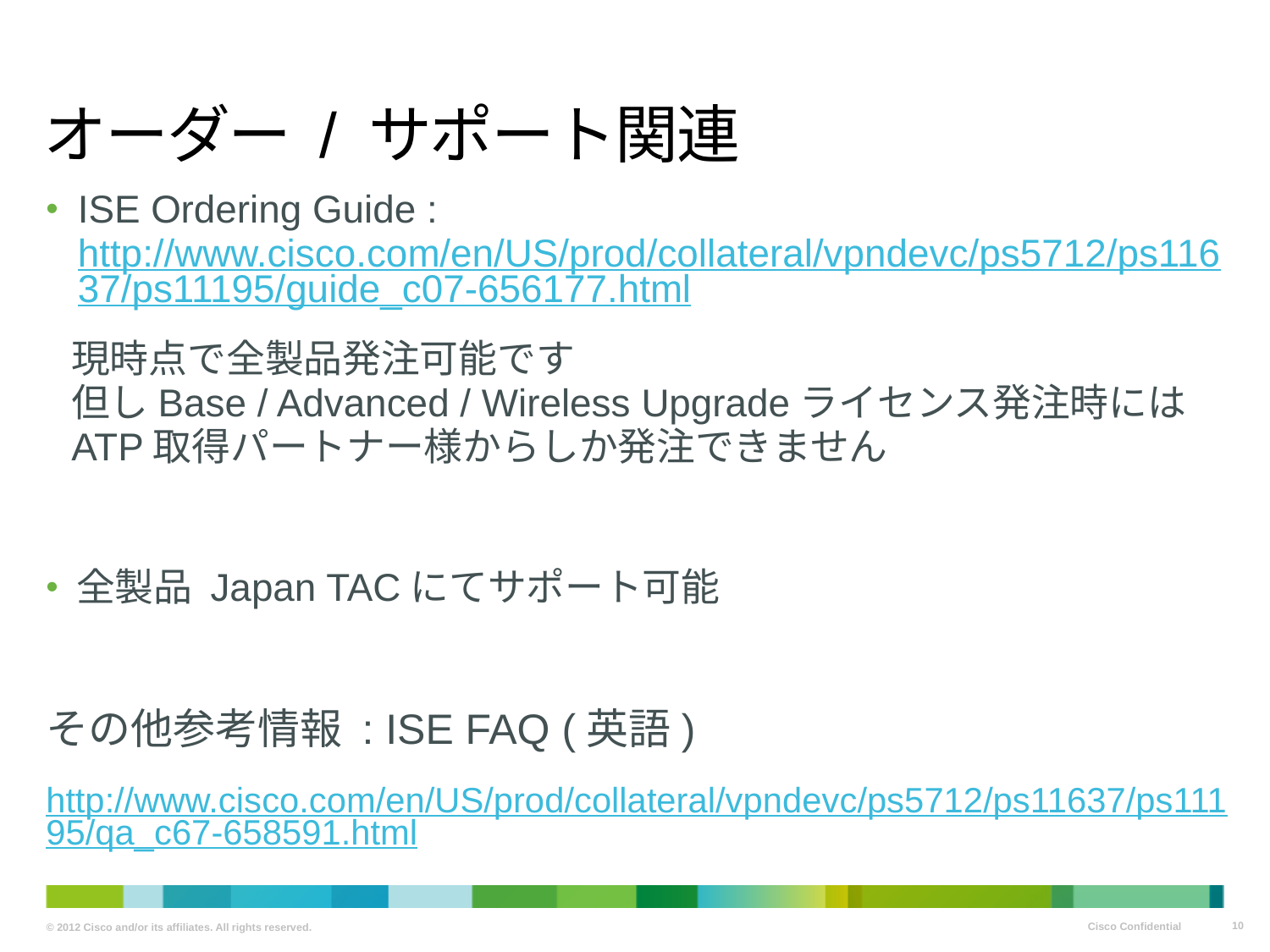

# オーダー / サポート関連
ISE Ordering Guide :
http://www.cisco.com/en/US/prod/collateral/vpndevc/ps5712/ps11637/ps11195/guide_c07-656177.html
現時点で全製品発注可能です
但しBase / Advanced / Wireless Upgradeライセンス発注時にはATP取得パートナー様からしか発注できません

 全製品 Japan TACにてサポート可能

その他参考情報 : ISE FAQ (英語)
http://www.cisco.com/en/US/prod/collateral/vpndevc/ps5712/ps11637/ps11195/qa_c67-658591.html